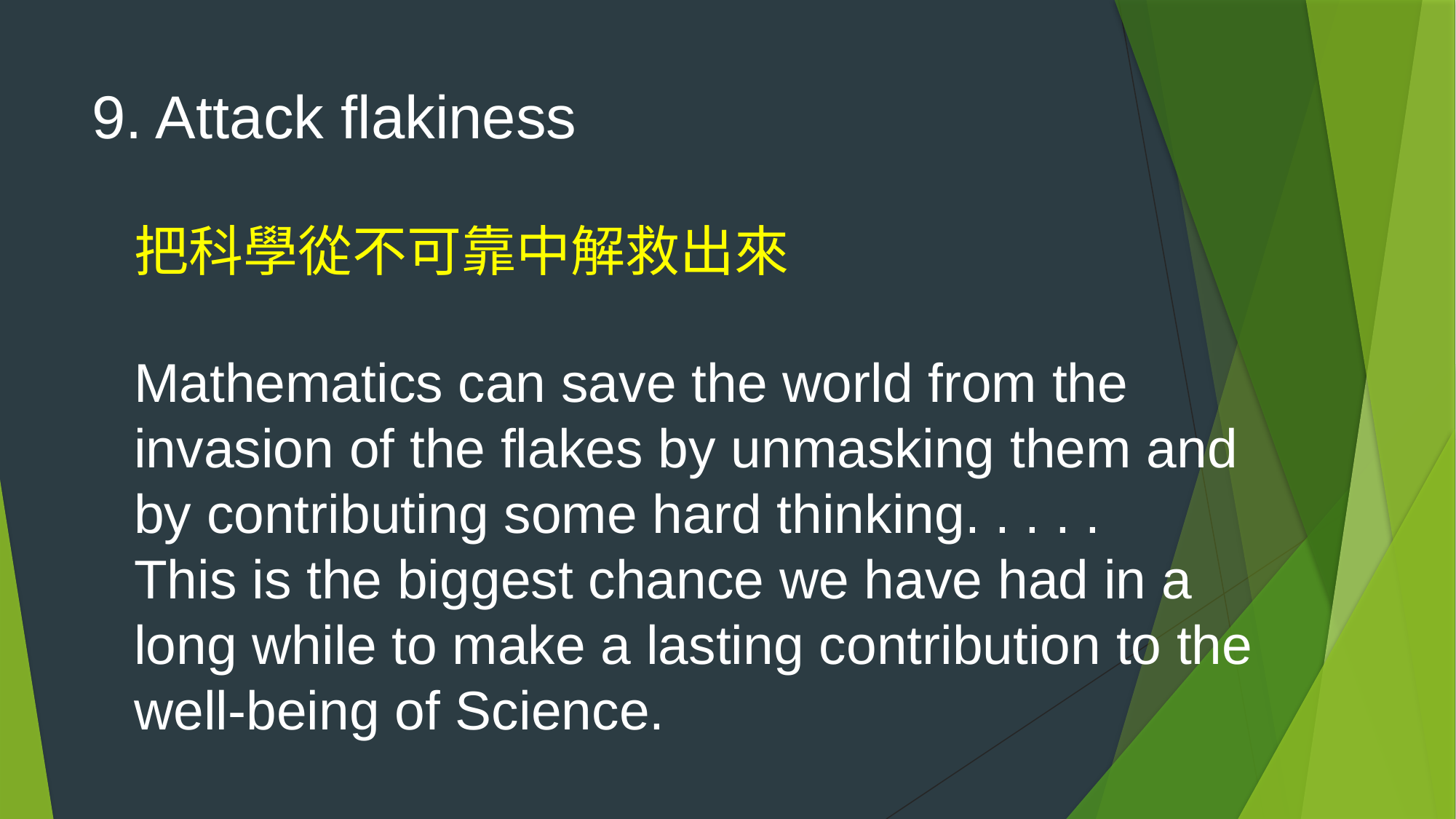

# 9. Attack flakiness 把科學從不可靠中解救出來 Mathematics can save the world from the invasion of the flakes by unmasking them and by contributing some hard thinking. . . . . This is the biggest chance we have had in a long while to make a lasting contribution to the well-being of Science.